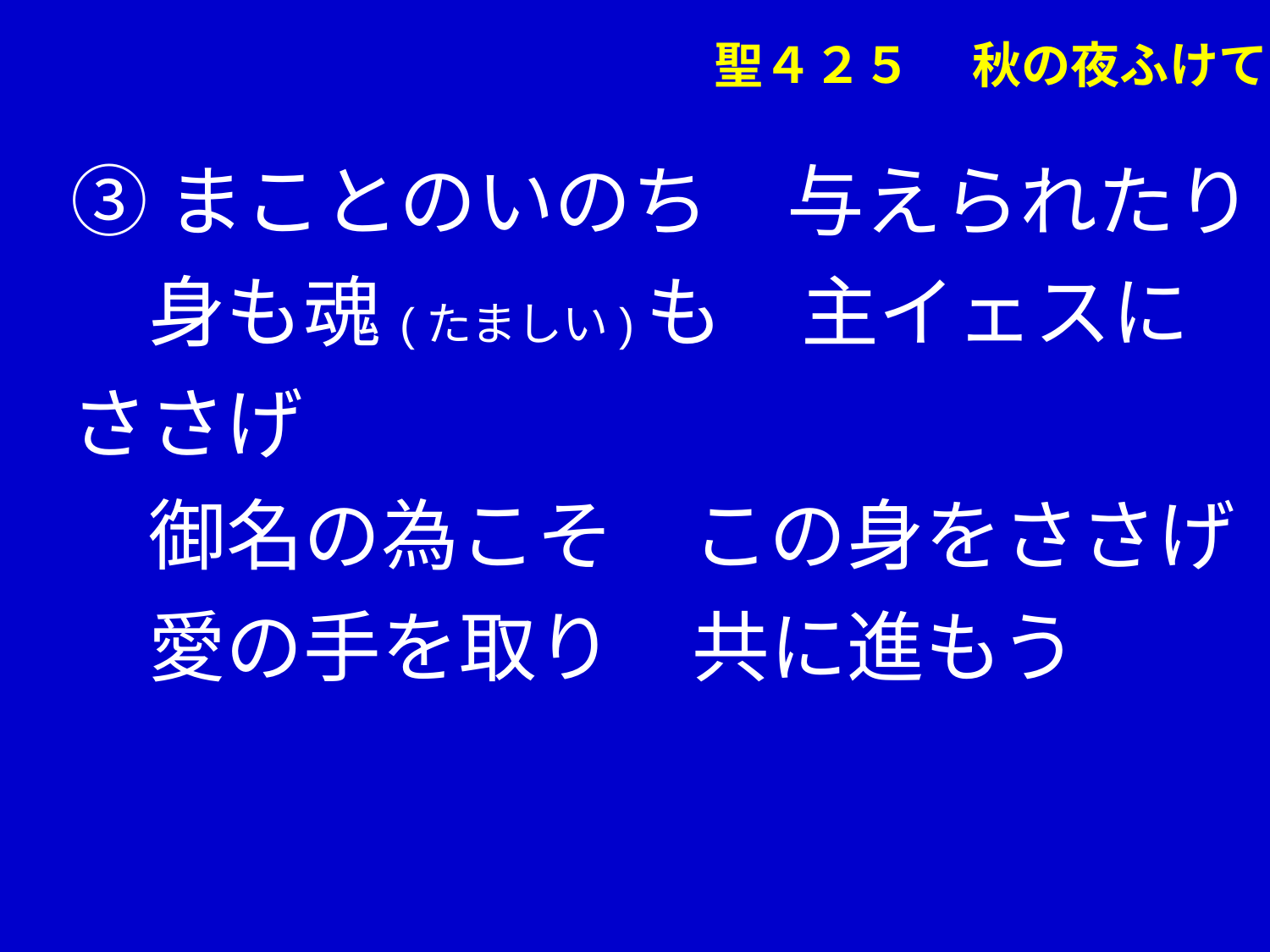

聖４２５ 　秋の夜ふけて
③まことのいのち　与えられたり
　身も魂(たましい)も　主イェスにささげ
　御名の為こそ　この身をささげ
　愛の手を取り　共に進もう